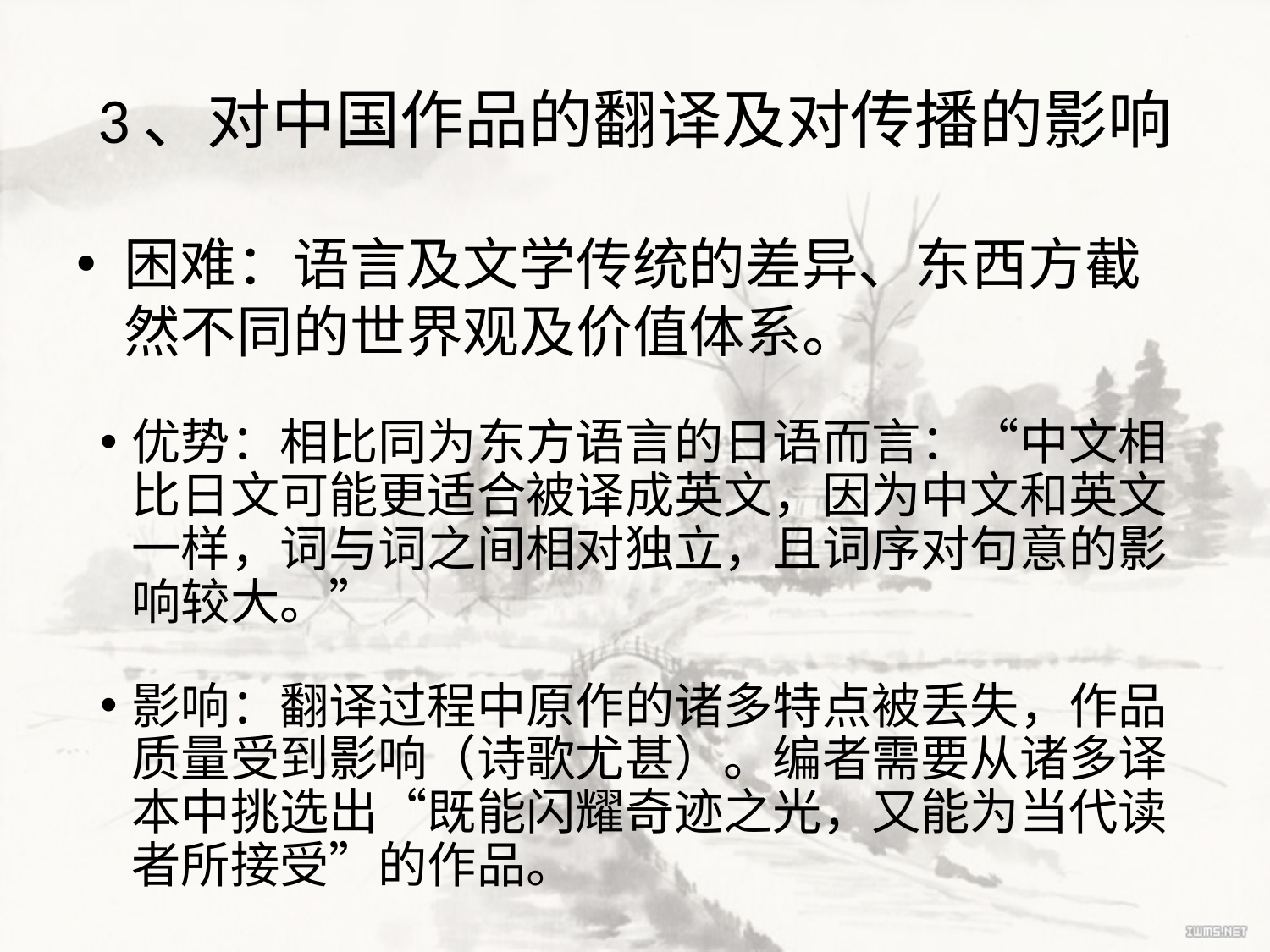

# 3、对中国作品的翻译及对传播的影响
困难：语言及文学传统的差异、东西方截然不同的世界观及价值体系。
优势：相比同为东方语言的日语而言：“中文相比日文可能更适合被译成英文，因为中文和英文一样，词与词之间相对独立，且词序对句意的影响较大。”
影响：翻译过程中原作的诸多特点被丢失，作品质量受到影响（诗歌尤甚）。编者需要从诸多译本中挑选出“既能闪耀奇迹之光，又能为当代读者所接受”的作品。